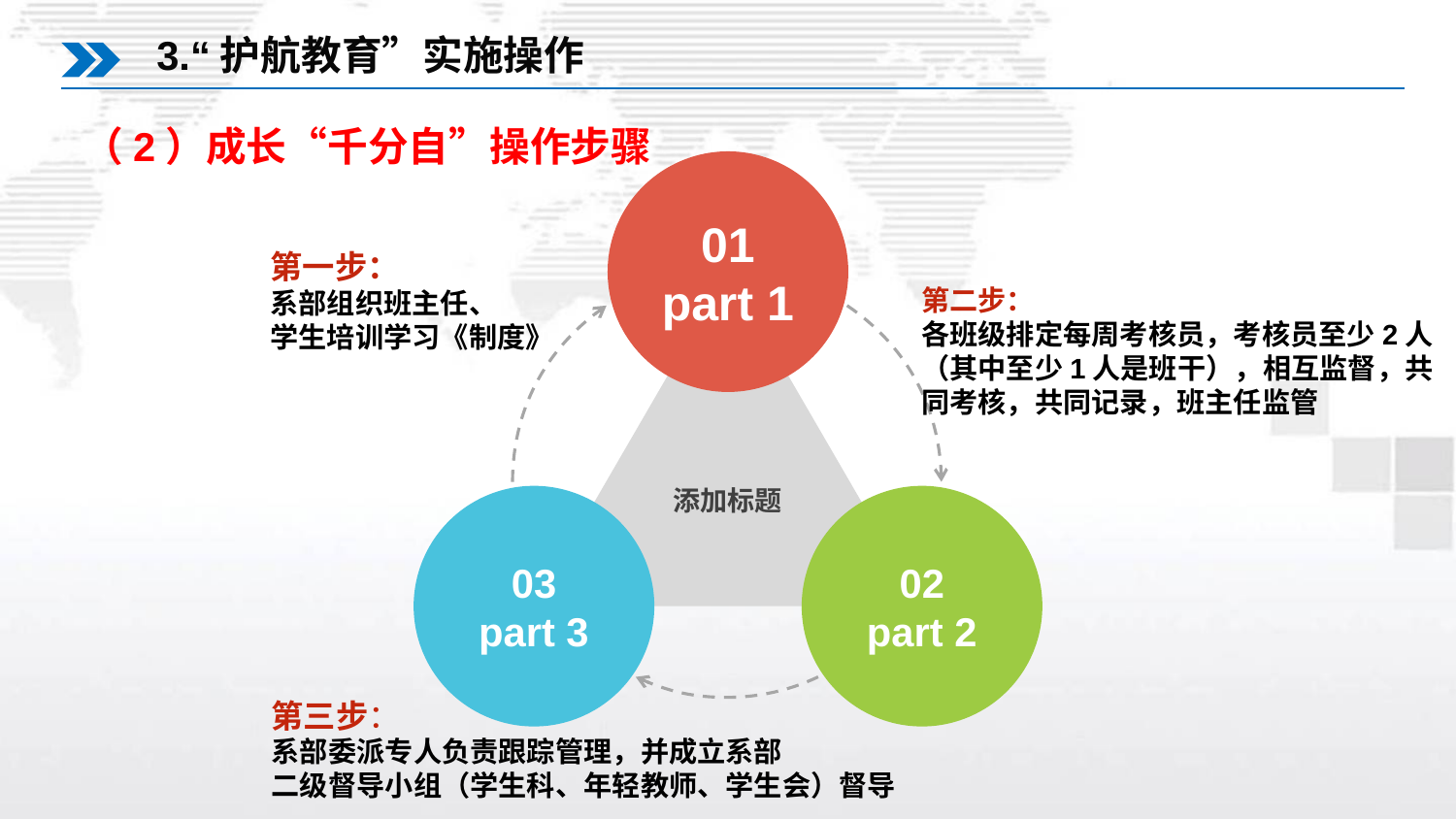

3.“护航教育”实施操作

（2）成长“千分自”操作步骤
01
part 1
04
第一步：
系部组织班主任、
学生培训学习《制度》
添加标题
第二步：
各班级排定每周考核员，考核员至少2人
（其中至少1人是班干），相互监督，共
同考核，共同记录，班主任监管

03
part 3
02
part 2
第三步：
系部委派专人负责跟踪管理，并成立系部
二级督导小组（学生科、年轻教师、学生会）督导